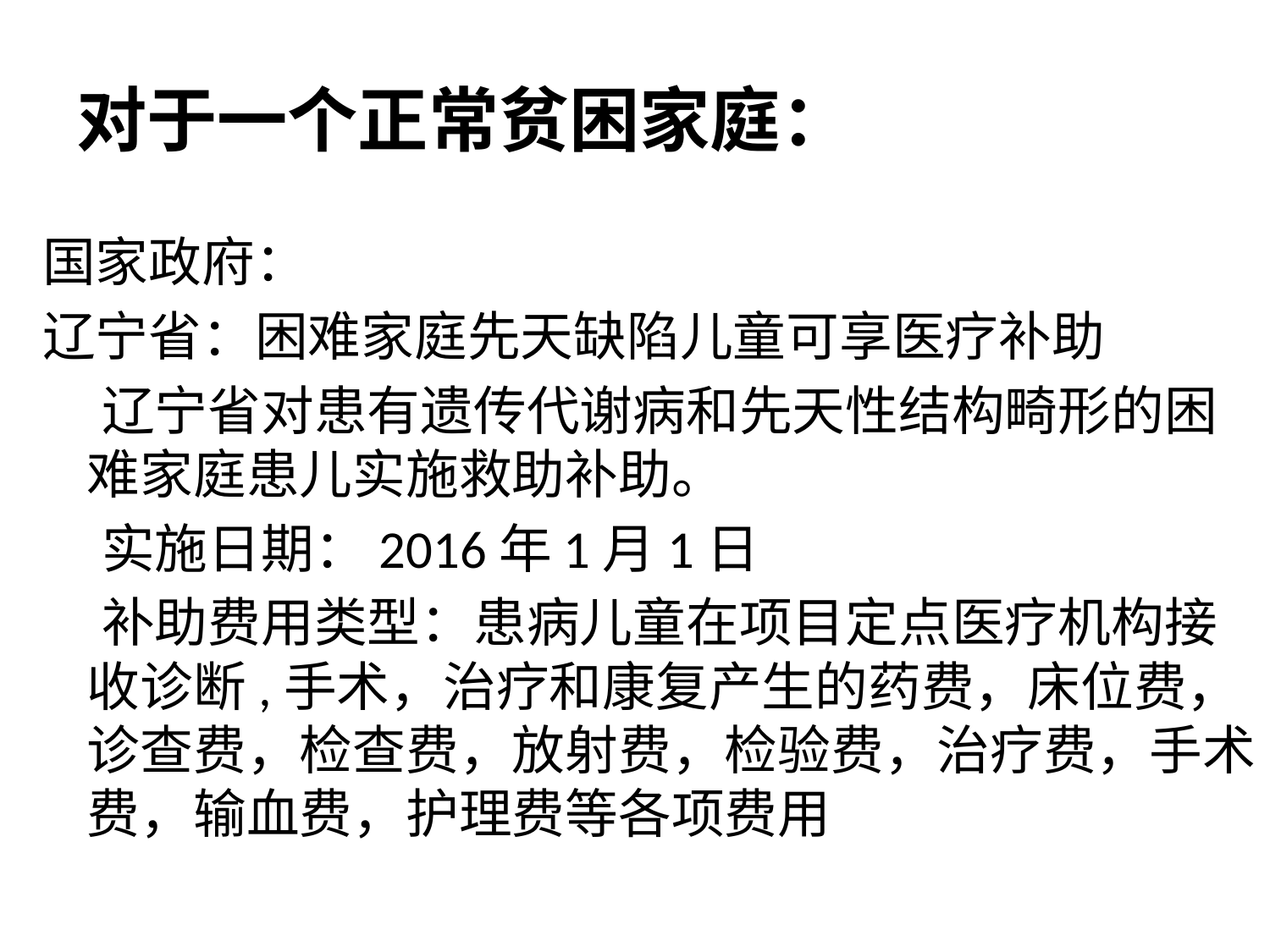

# 对于一个正常贫困家庭：
国家政府：
辽宁省：困难家庭先天缺陷儿童可享医疗补助
    辽宁省对患有遗传代谢病和先天性结构畸形的困难家庭患儿实施救助补助。
    实施日期：2016年1月1日
    补助费用类型：患病儿童在项目定点医疗机构接收诊断,手术，治疗和康复产生的药费，床位费，诊查费，检查费，放射费，检验费，治疗费，手术费，输血费，护理费等各项费用